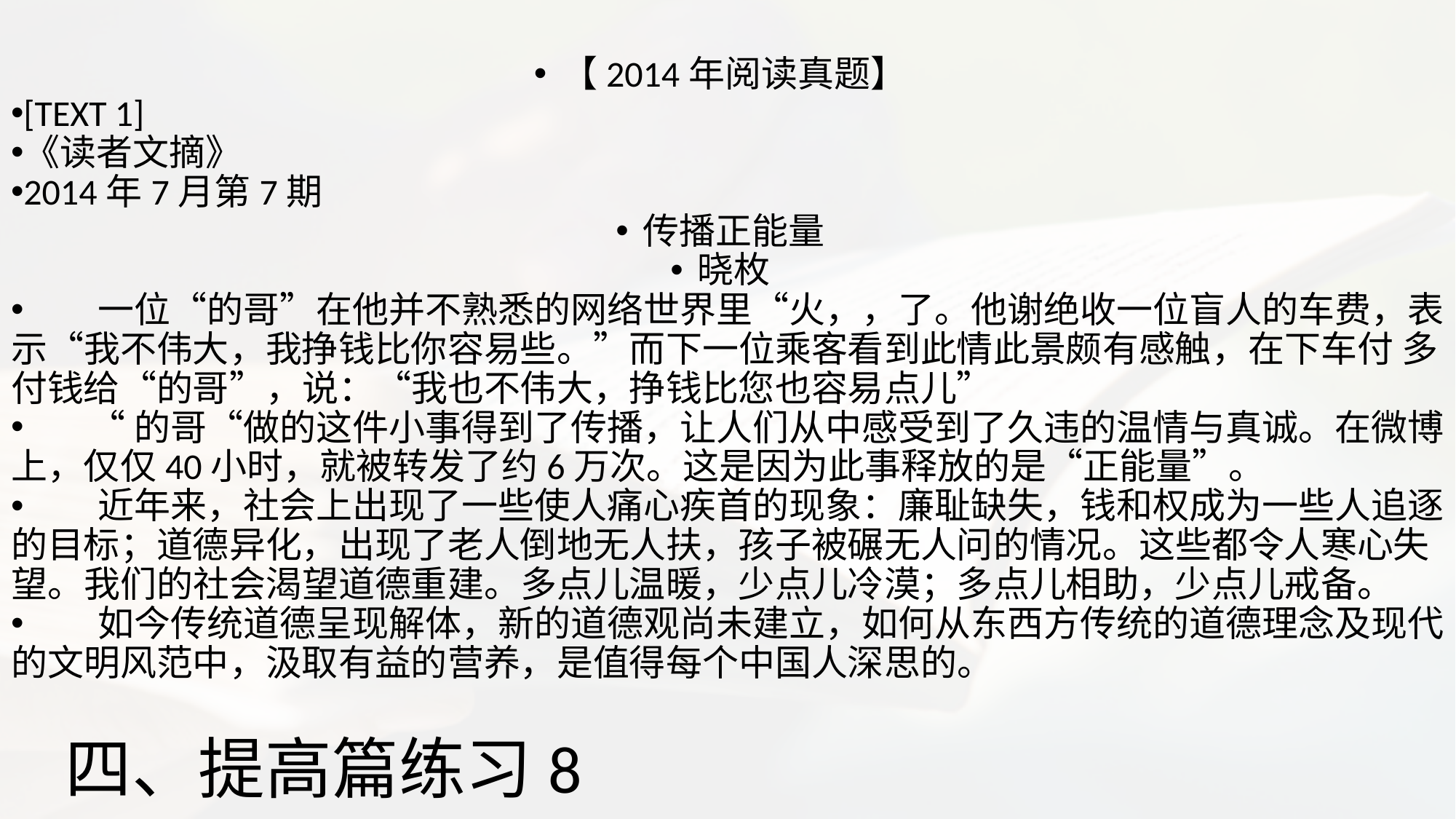

【2014年阅读真题】
[TEXT 1]
《读者文摘》
2014年7月第7期
传播正能量
晓枚
        一位“的哥”在他并不熟悉的网络世界里“火，，了。他谢绝收一位盲人的车费，表示“我不伟大，我挣钱比你容易些。”而下一位乘客看到此情此景颇有感触，在下车付 多付钱给“的哥”，说：“我也不伟大，挣钱比您也容易点儿”
        “的哥“做的这件小事得到了传播，让人们从中感受到了久违的温情与真诚。在微博上，仅仅40小时，就被转发了约6万次。这是因为此事释放的是“正能量”。
        近年来，社会上出现了一些使人痛心疾首的现象：廉耻缺失，钱和权成为一些人追逐的目标；道德异化，出现了老人倒地无人扶，孩子被碾无人问的情况。这些都令人寒心失望。我们的社会渴望道德重建。多点儿温暖，少点儿冷漠；多点儿相助，少点儿戒备。
        如今传统道德呈现解体，新的道德观尚未建立，如何从东西方传统的道德理念及现代的文明风范中，汲取有益的营养，是值得每个中国人深思的。
# 四、提高篇练习8